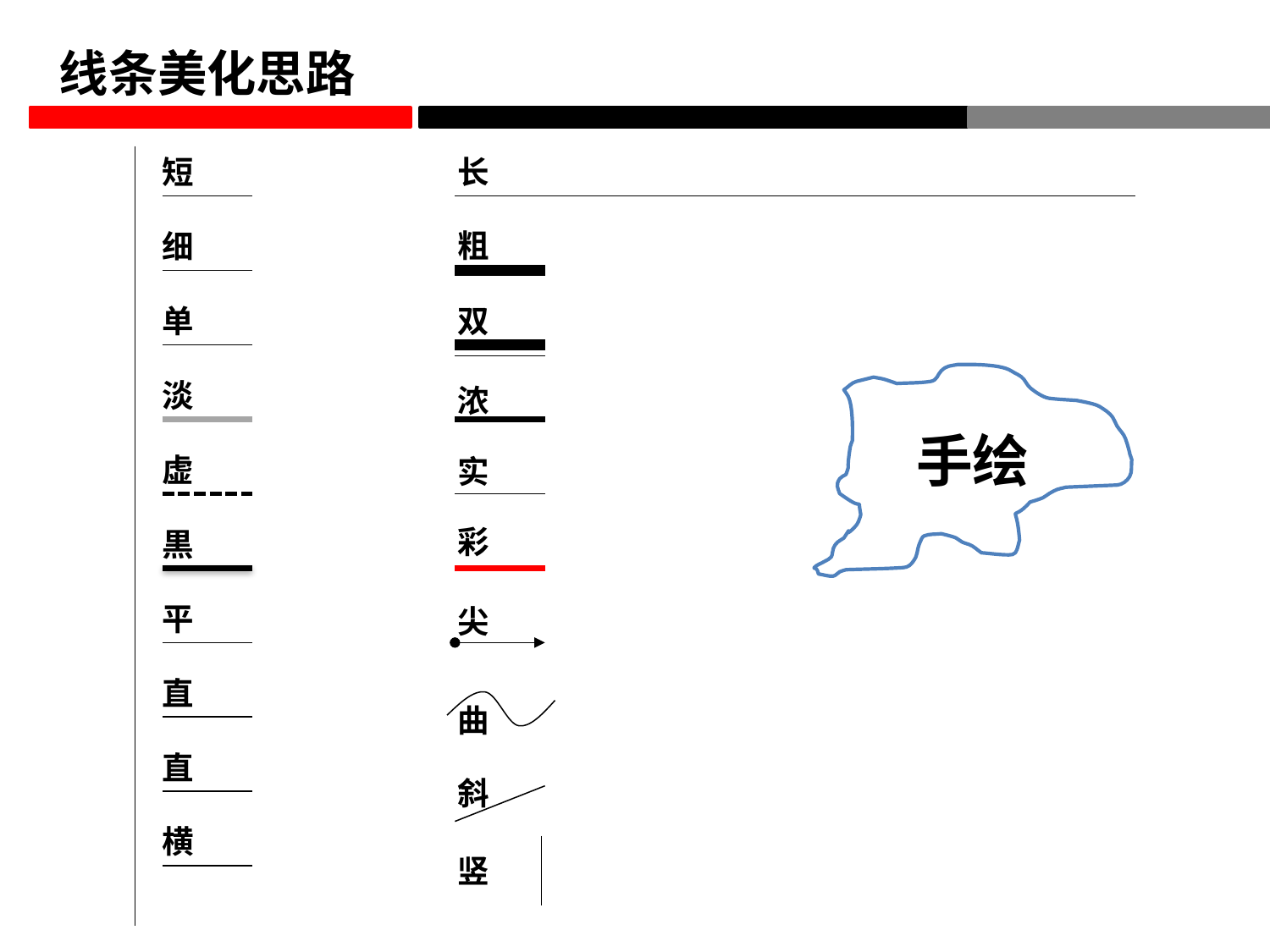

线条美化思路

短
长
粗
细
双
单
淡
浓
虚
实
彩
黒
平
尖
直

曲
直
斜
横
竖

手绘